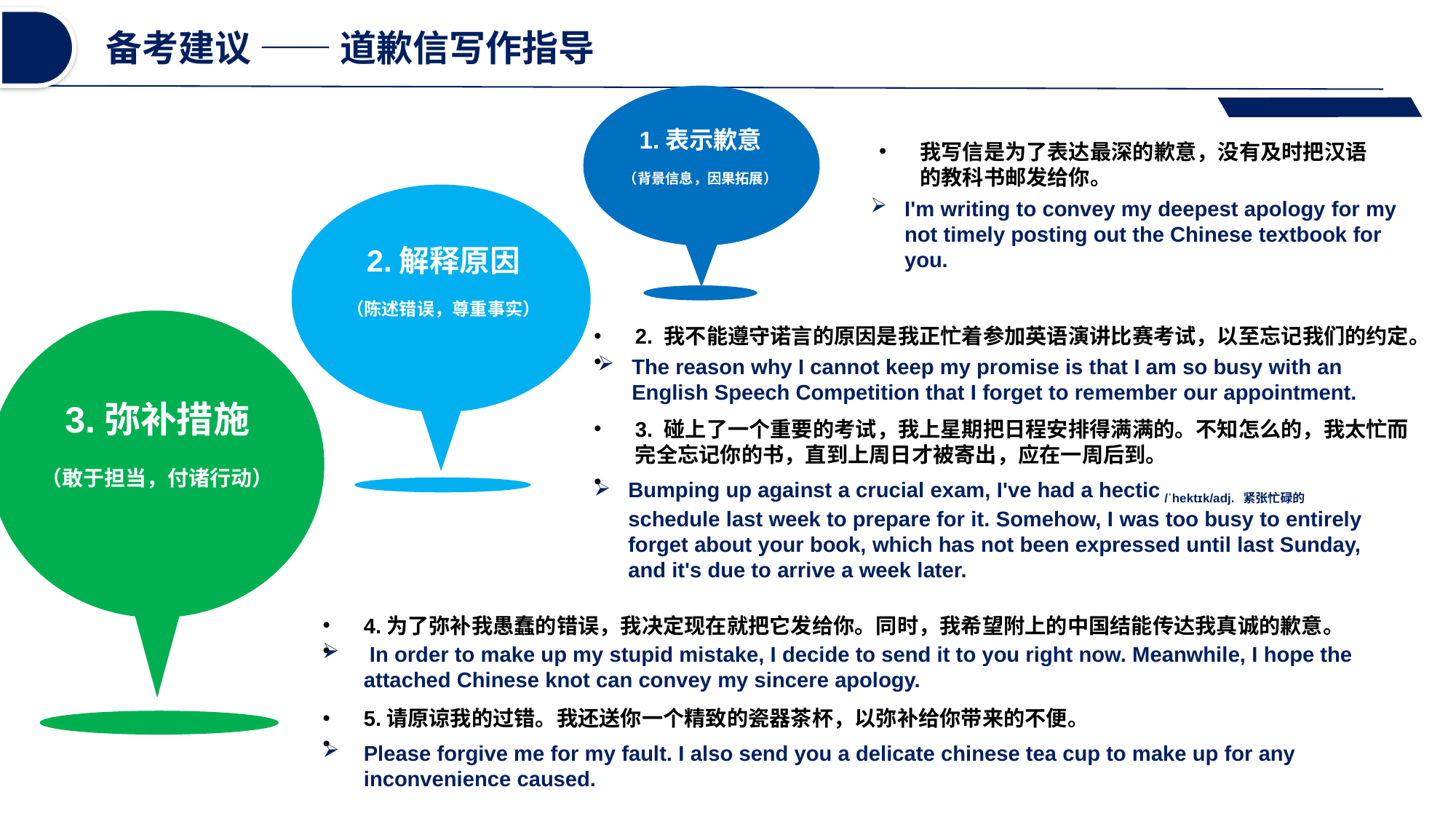

备考建议 —— 道歉信写作指导

1.表示歉意
（背景信息，因果拓展）

我写信是为了表达最深的歉意，没有及时把汉语的教科书邮发给你。
I'm writing to convey my deepest apology for my not timely posting out the Chinese textbook for you.

2.解释原因
（陈述错误，尊重事实）

I'm writing to convey my deepest apology for my not timely posting out the Chinese textbook for you.

3.弥补措施
（敢于担当，付诸行动）

2. 我不能遵守诺言的原因是我正忙着参加英语演讲比赛考试，以至忘记我们的约定。
The reason why I cannot keep my promise is that I am so busy with an English Speech Competition that I forget to remember our appointment.

3. 碰上了一个重要的考试，我上星期把日程安排得满满的。不知怎么的，我太忙而完全忘记你的书，直到上周日才被寄出，应在一周后到。
Bumping up against a crucial exam, I've had a hectic /ˈhektɪk/adj. 紧张忙碌的 schedule last week to prepare for it. Somehow, I was too busy to entirely forget about your book, which has not been expressed until last Sunday, and it's due to arrive a week later.
The reason why I cannot keep my promise is that I am so busy with an English Speech Competition that I forget to remember our appointment.
Bumping up against a crucial exam, I've had a hectic /ˈhektɪk/adj. 紧张忙碌的 schedule last week to prepare for it. Somehow, I was too busy to entirely forget about your book, which has not been expressed until last Sunday, and it's due to arrive a week later.
4.为了弥补我愚蠢的错误，我决定现在就把它发给你。同时，我希望附上的中国结能传达我真诚的歉意。
 In order to make up my stupid mistake, I decide to send it to you right now. Meanwhile, I hope the attached Chinese knot can convey my sincere apology.

5.请原谅我的过错。我还送你一个精致的瓷器茶杯，以弥补给你带来的不便。
Please forgive me for my fault. I also send you a delicate chinese tea cup to make up for any inconvenience caused.
 In order to make up my stupid mistake, I decide to send it to you right now. Meanwhile, I hope the attached Chinese knot can convey my sincere apology.
Please forgive me for my fault. I also send you a delicate chinese tea cup to make up for any inconvenience caused.